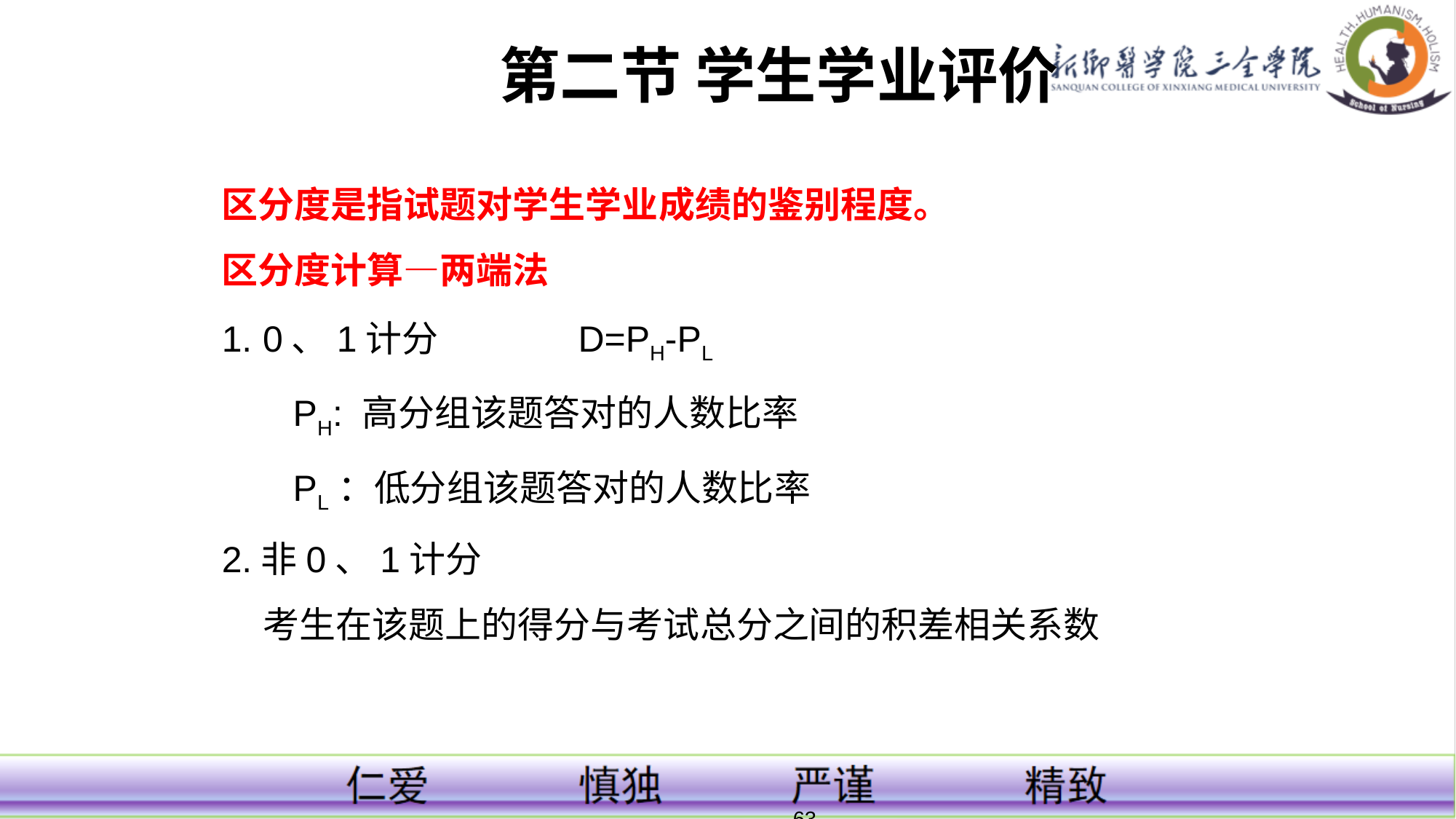

# 第二节 学生学业评价

区分度是指试题对学生学业成绩的鉴别程度。
区分度计算—两端法
0、1计分                D=PH-PL
       PH: 高分组该题答对的人数比率
       PL：低分组该题答对的人数比率
2.非0、1计分
    考生在该题上的得分与考试总分之间的积差相关系数

63
63